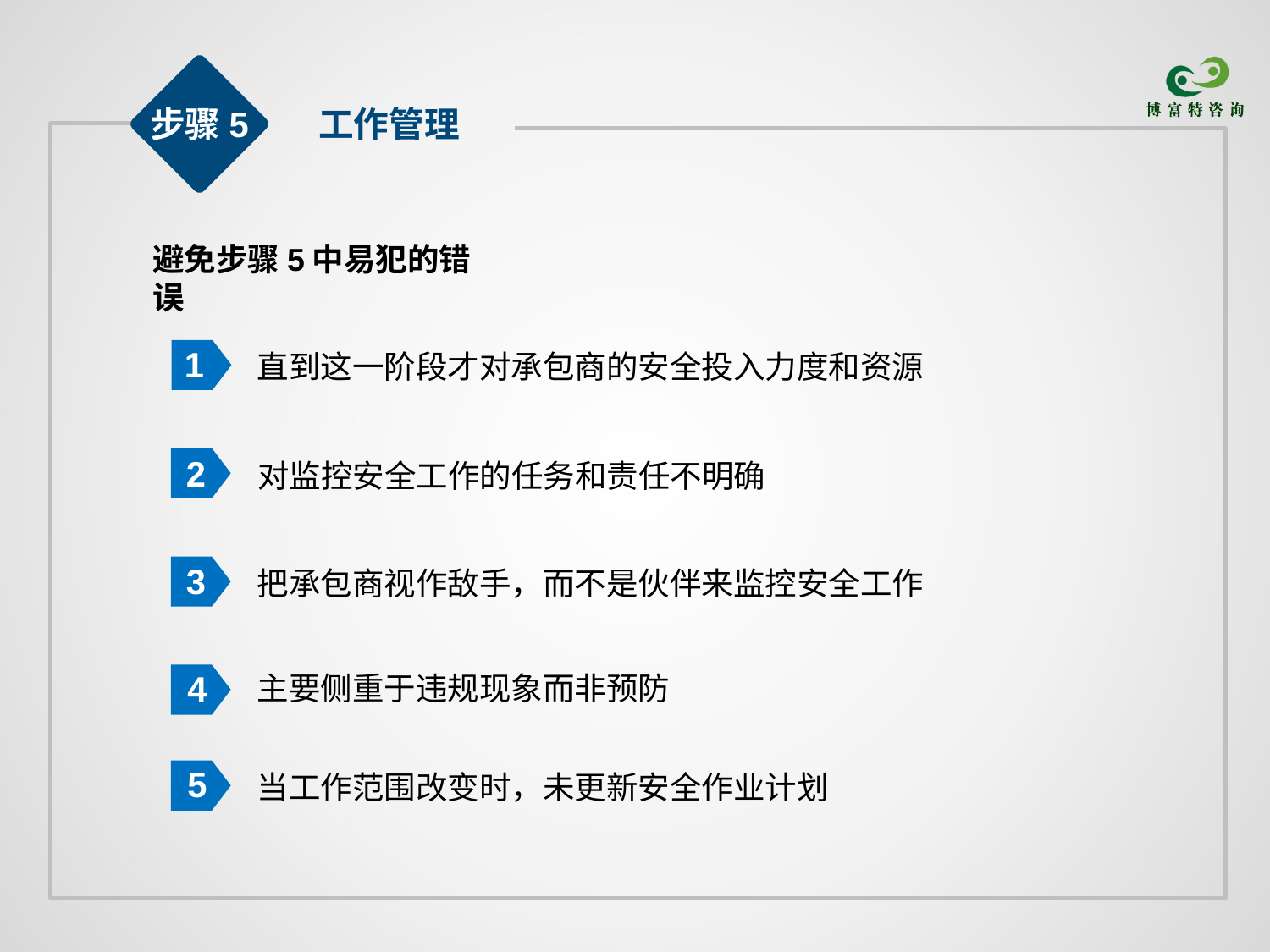

步骤5
工作管理

# 避免步骤5中易犯的错误
1

直到这一阶段才对承包商的安全投入力度和资源
2

对监控安全工作的任务和责任不明确
3

把承包商视作敌手，而不是伙伴来监控安全工作
4
主要侧重于违规现象而非预防

5

当工作范围改变时，未更新安全作业计划